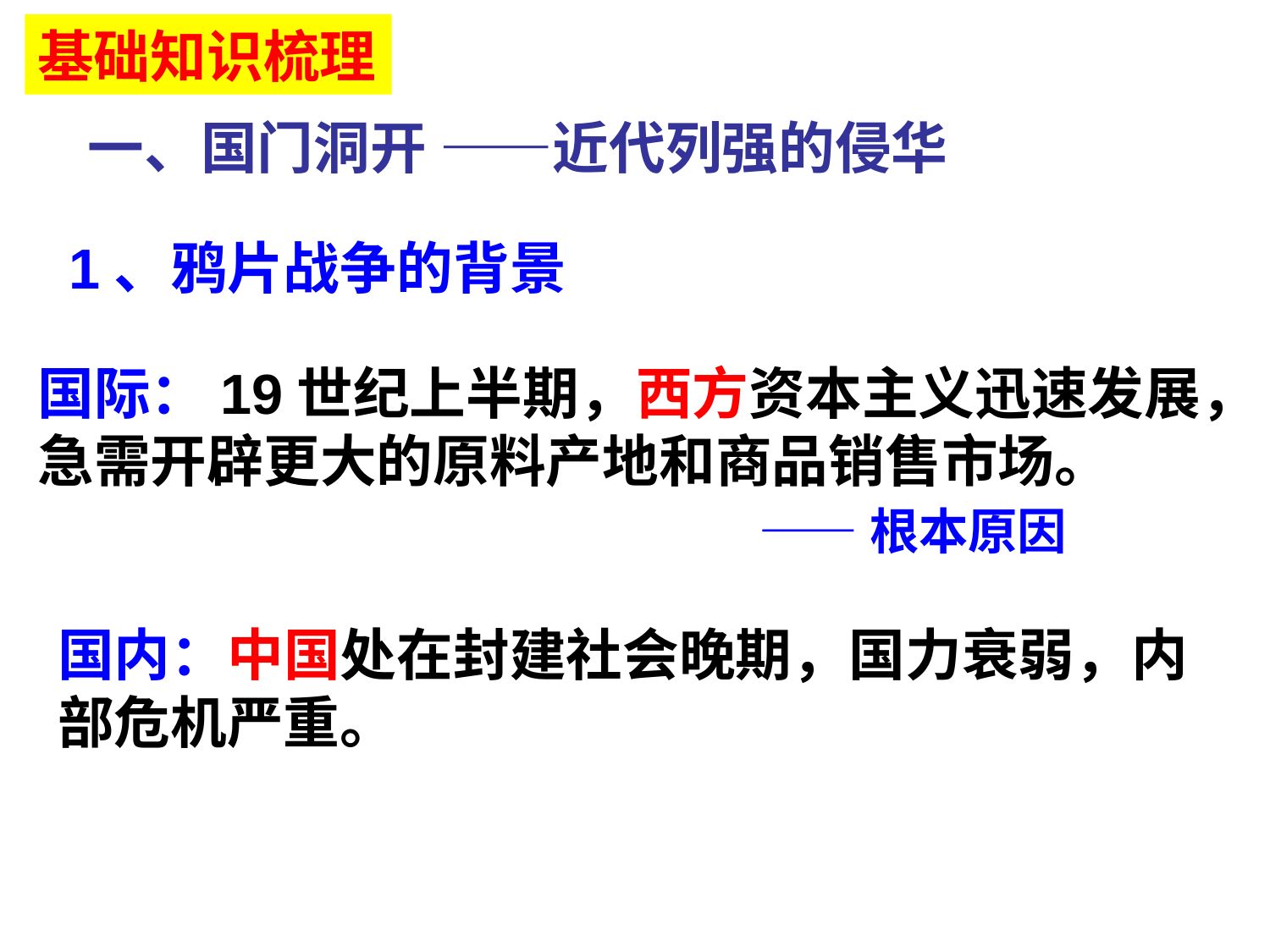

基础知识梳理
一、国门洞开 ——近代列强的侵华
1、鸦片战争的背景
国际：19世纪上半期，西方资本主义迅速发展，急需开辟更大的原料产地和商品销售市场。
——根本原因
国内：中国处在封建社会晚期，国力衰弱，内部危机严重。